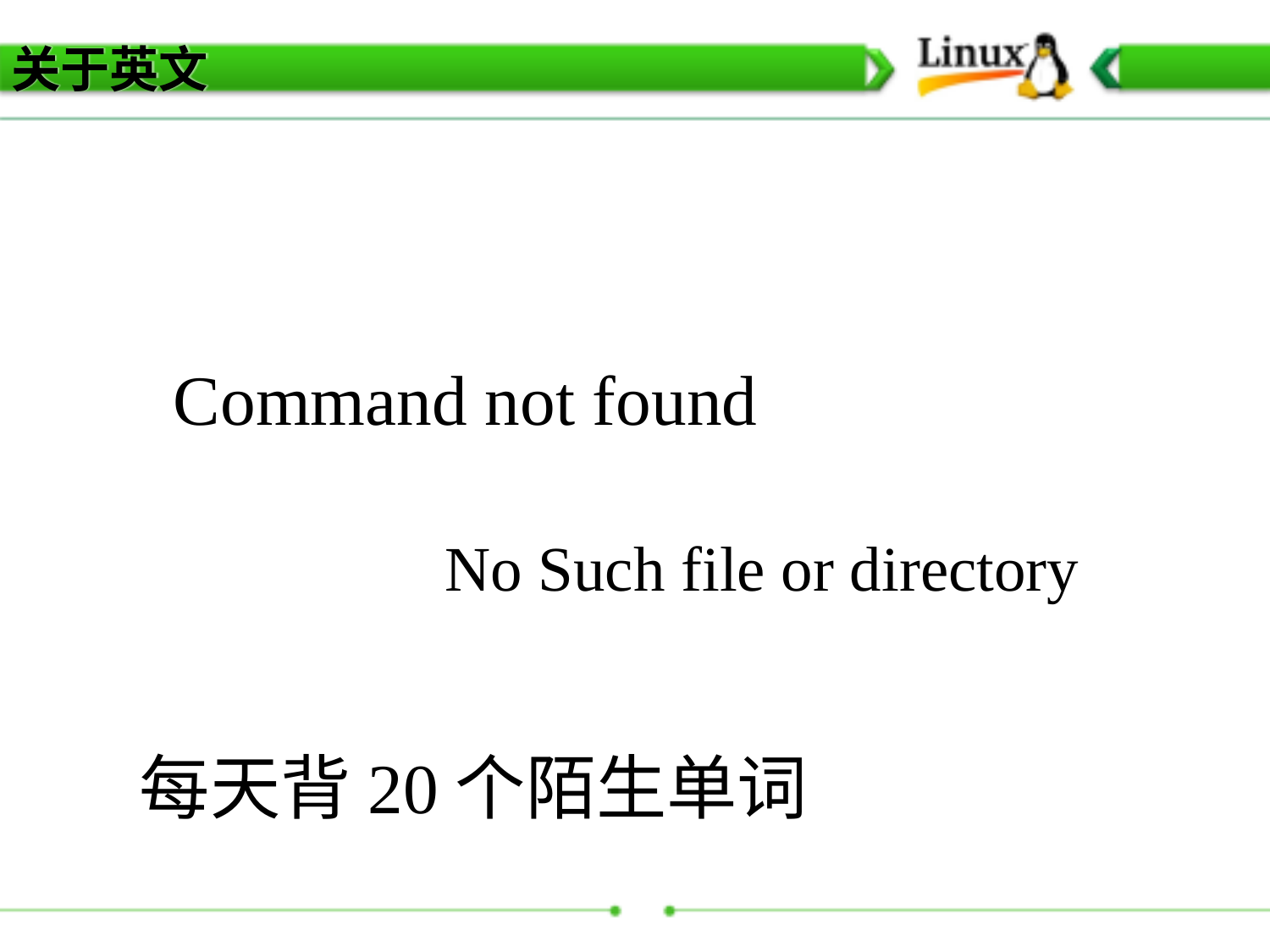

# 关于英文
Command not found
No Such file or directory
每天背20个陌生单词